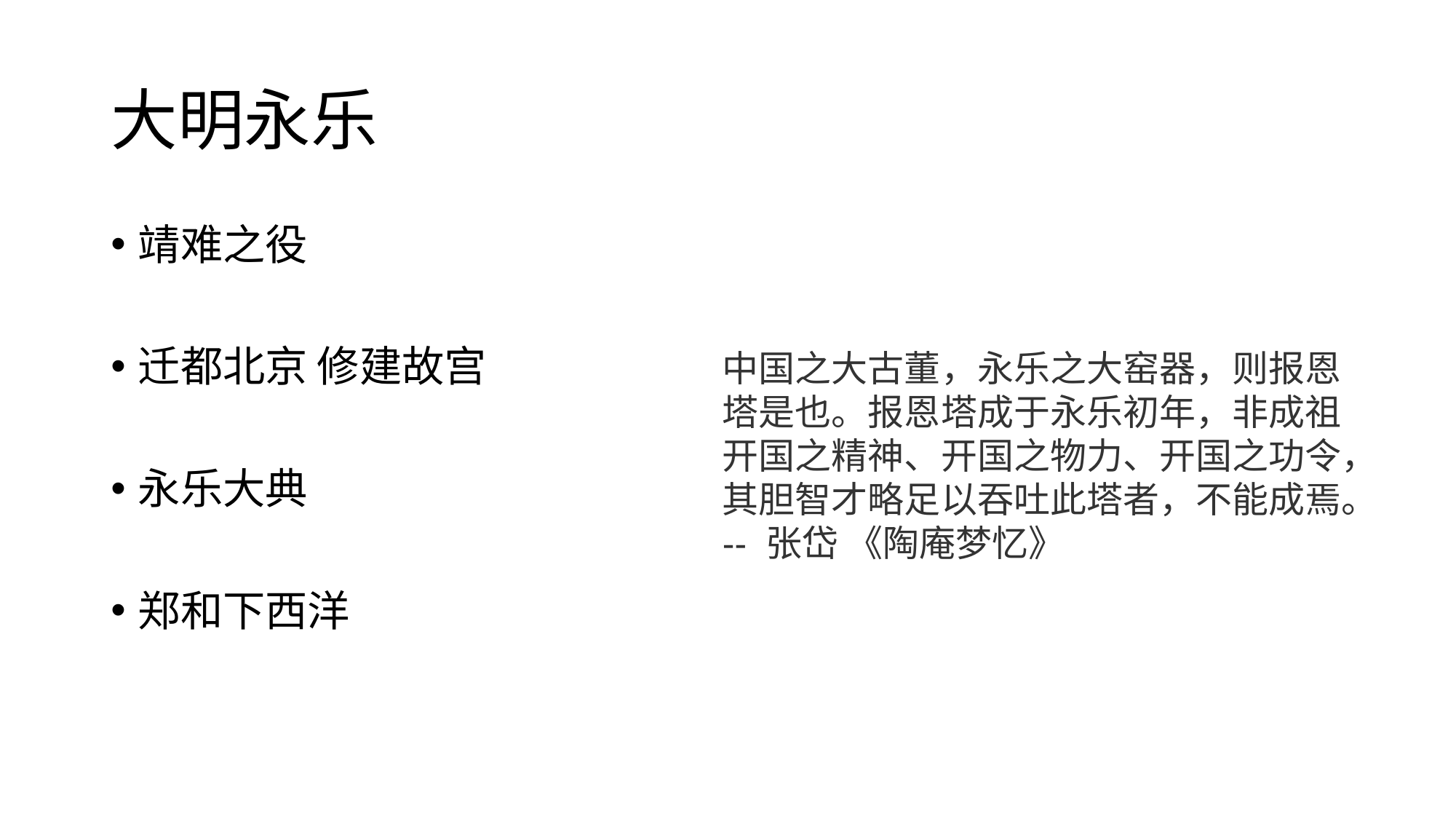

# 大明永乐
靖难之役

迁都北京 修建故宫

永乐大典

郑和下西洋
中国之大古董，永乐之大窑器，则报恩塔是也。报恩塔成于永乐初年，非成祖开国之精神、开国之物力、开国之功令，其胆智才略足以吞吐此塔者，不能成焉。
-- 张岱 《陶庵梦忆》